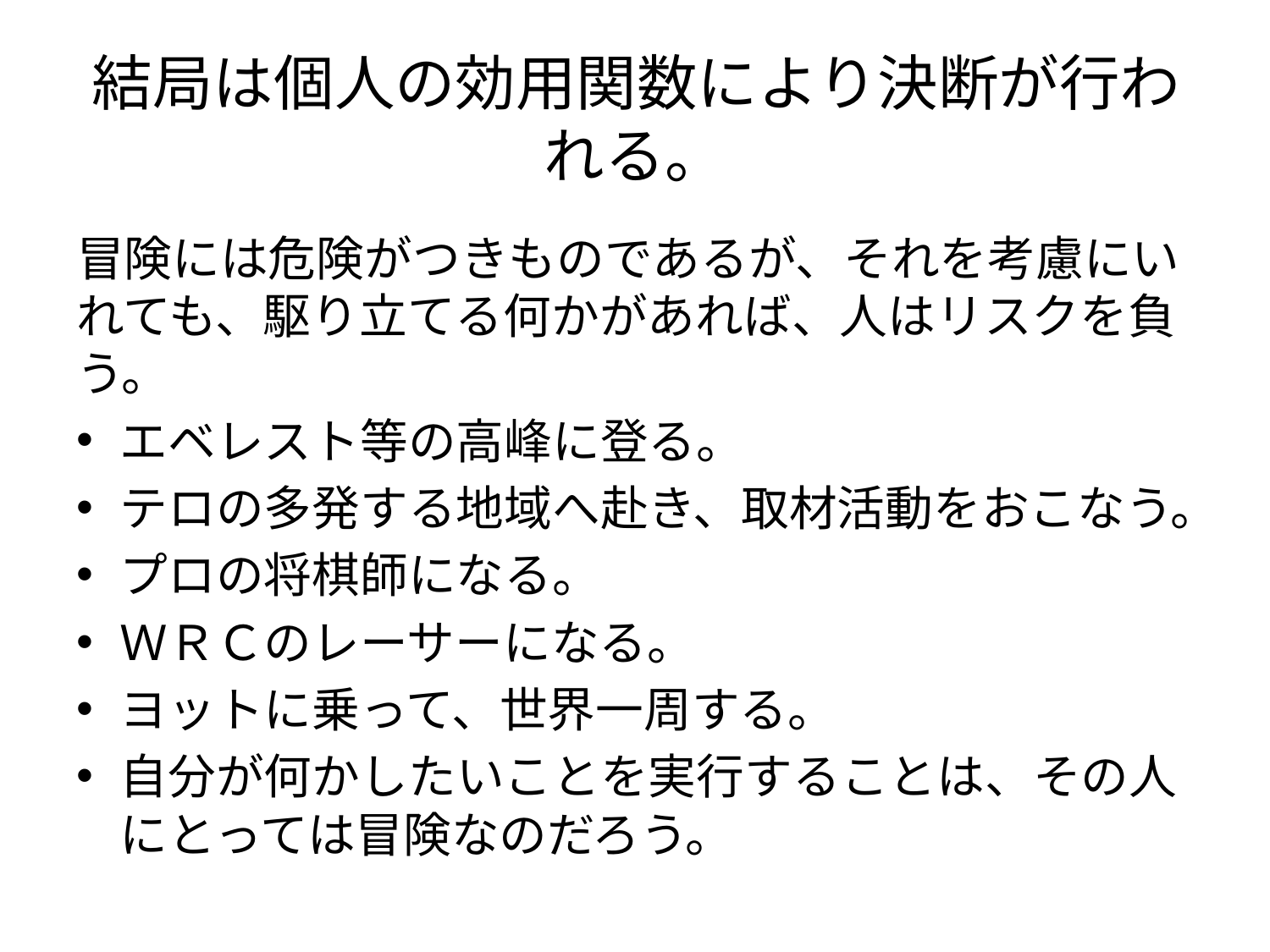

# 結局は個人の効用関数により決断が行われる。
冒険には危険がつきものであるが、それを考慮にいれても、駆り立てる何かがあれば、人はリスクを負う。
エベレスト等の高峰に登る。
テロの多発する地域へ赴き、取材活動をおこなう。
プロの将棋師になる。
ＷＲＣのレーサーになる。
ヨットに乗って、世界一周する。
自分が何かしたいことを実行することは、その人にとっては冒険なのだろう。